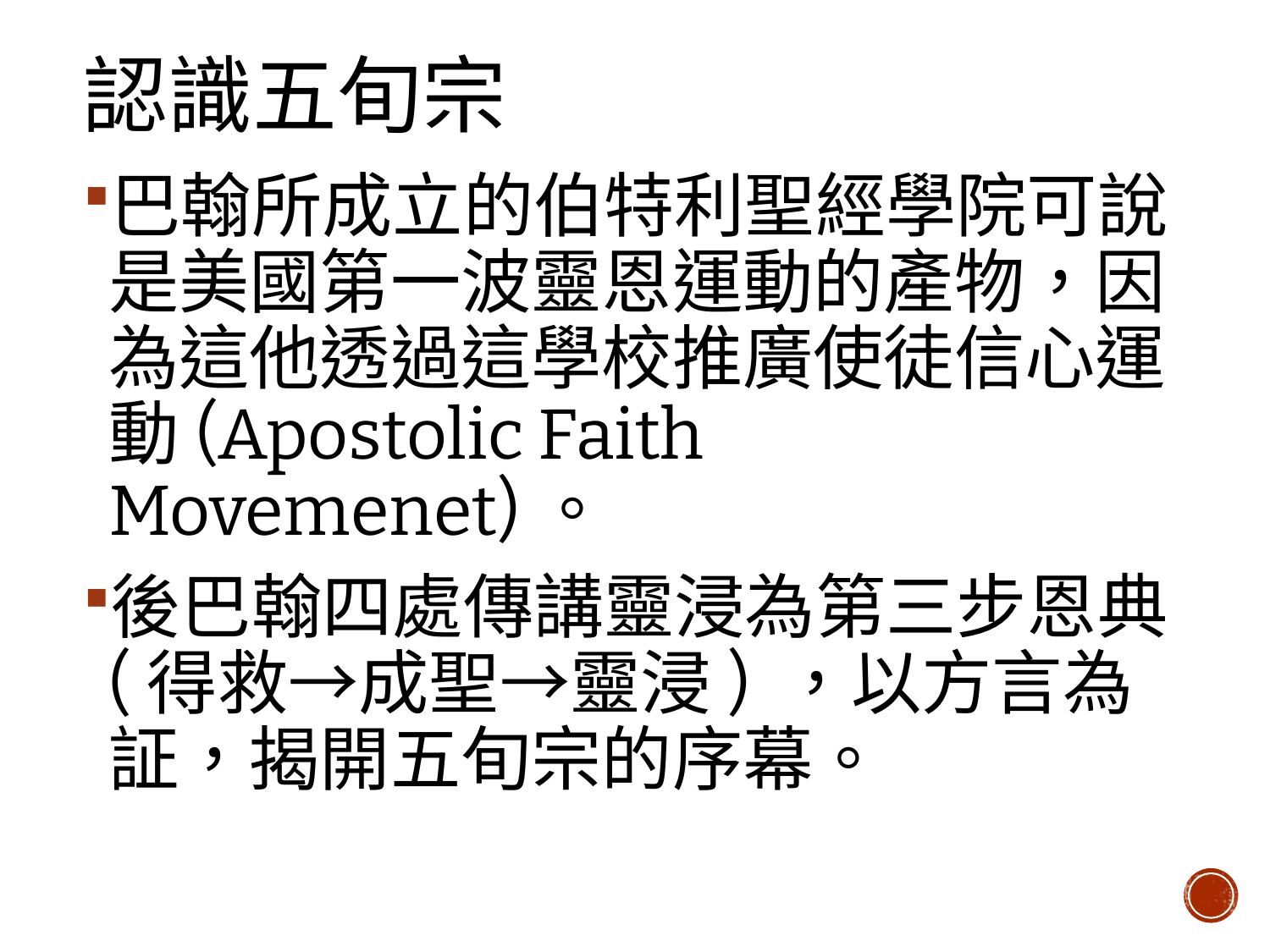

# 認識五旬宗
巴翰所成立的伯特利聖經學院可說是美國第一波靈恩運動的產物，因為這他透過這學校推廣使徒信心運動(Apostolic Faith Movemenet)。
後巴翰四處傳講靈浸為第三步恩典(得救→成聖→靈浸) ，以方言為証，揭開五旬宗的序幕。